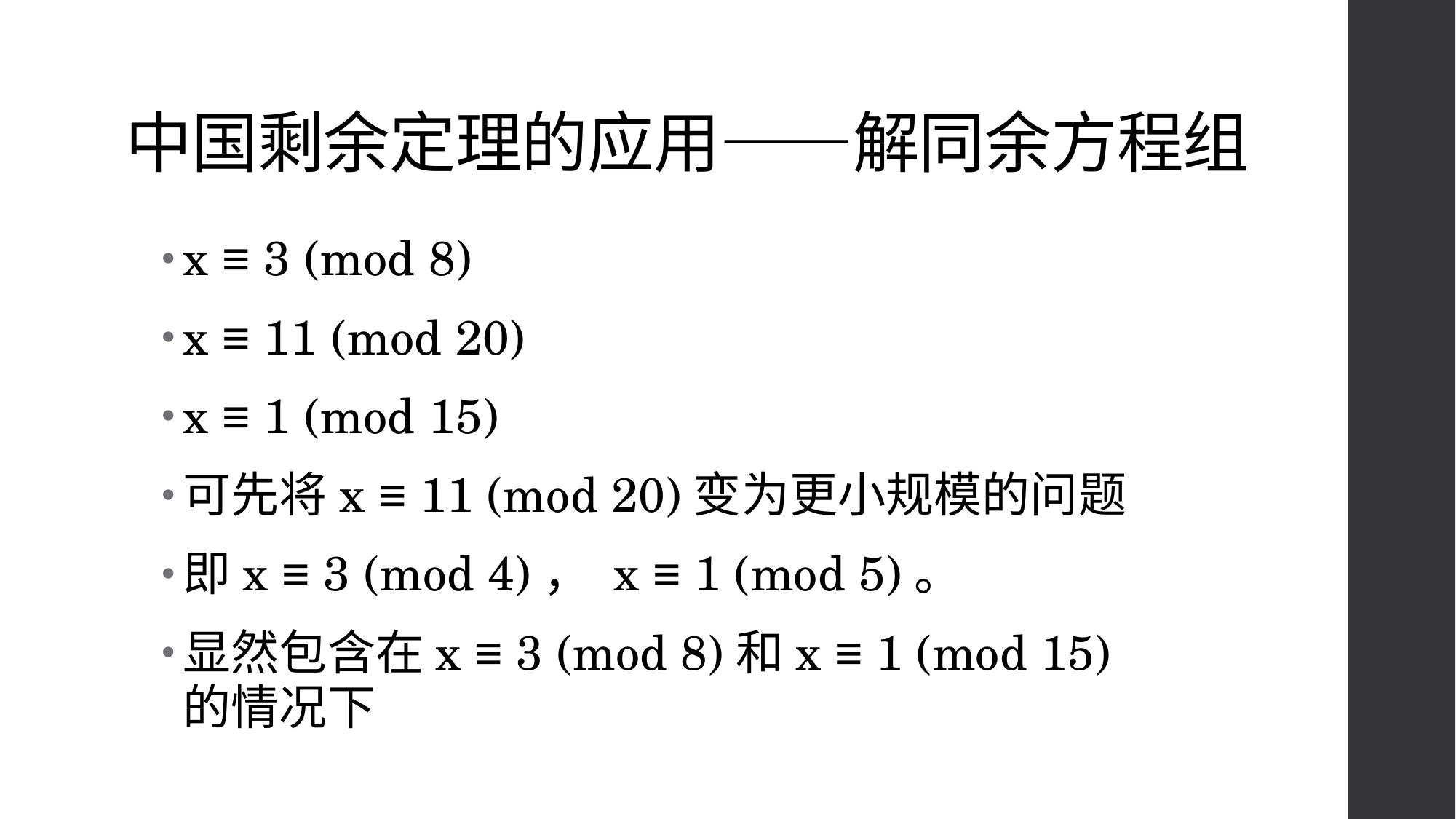

# 中国剩余定理的应用——解同余方程组
x ≡ 3 (mod 8)
x ≡ 11 (mod 20)
x ≡ 1 (mod 15)
可先将x ≡ 11 (mod 20)变为更小规模的问题
即x ≡ 3 (mod 4)， x ≡ 1 (mod 5)。
显然包含在x ≡ 3 (mod 8)和x ≡ 1 (mod 15)的情况下